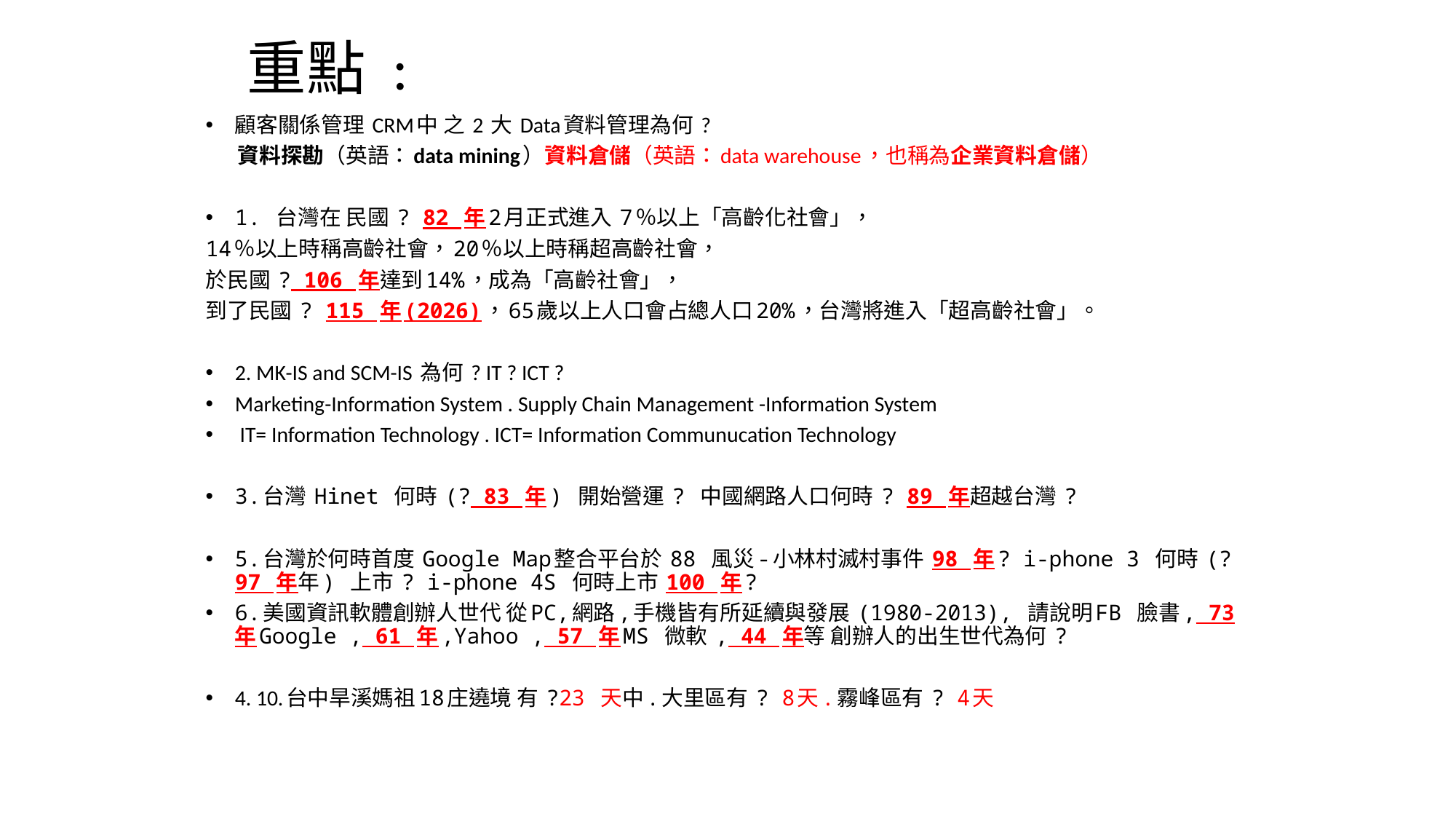

# 重點 :
顧客關係管理 CRM中 之 2 大 Data資料管理為何 ?
      資料探勘（英語：data mining）資料倉儲（英語：data warehouse，也稱為企業資料倉儲）

1. 台灣在 民國 ? 82 年2月正式進入 7％以上「高齡化社會」，
14％以上時稱高齡社會，20％以上時稱超高齡社會，
於民國 ? 106 年達到14%，成為「高齡社會」，
到了民國 ? 115 年(2026)，65歲以上人口會占總人口20%，台灣將進入「超高齡社會」。

2. MK-IS and SCM-IS 為何 ? IT ? ICT ?
Marketing-Information System . Supply Chain Management -Information System
 IT= Information Technology . ICT= Information Communucation Technology

3.台灣 Hinet 何時 (? 83 年) 開始營運 ? 中國網路人口何時 ? 89 年超越台灣 ?

5.台灣於何時首度 Google Map整合平台於 88 風災-小林村滅村事件 98 年? i-phone 3 何時 (? 97 年年) 上市 ? i-phone 4S 何時上市 100 年?
6.美國資訊軟體創辦人世代 從PC,網路,手機皆有所延續與發展 (1980-2013), 請說明FB 臉書, 73 年Google , 61 年,Yahoo , 57 年MS 微軟 , 44 年等 創辦人的出生世代為何 ?

4. 10.台中旱溪媽祖18庄遶境 有 ?23 天中.大里區有 ? 8天.霧峰區有 ? 4天